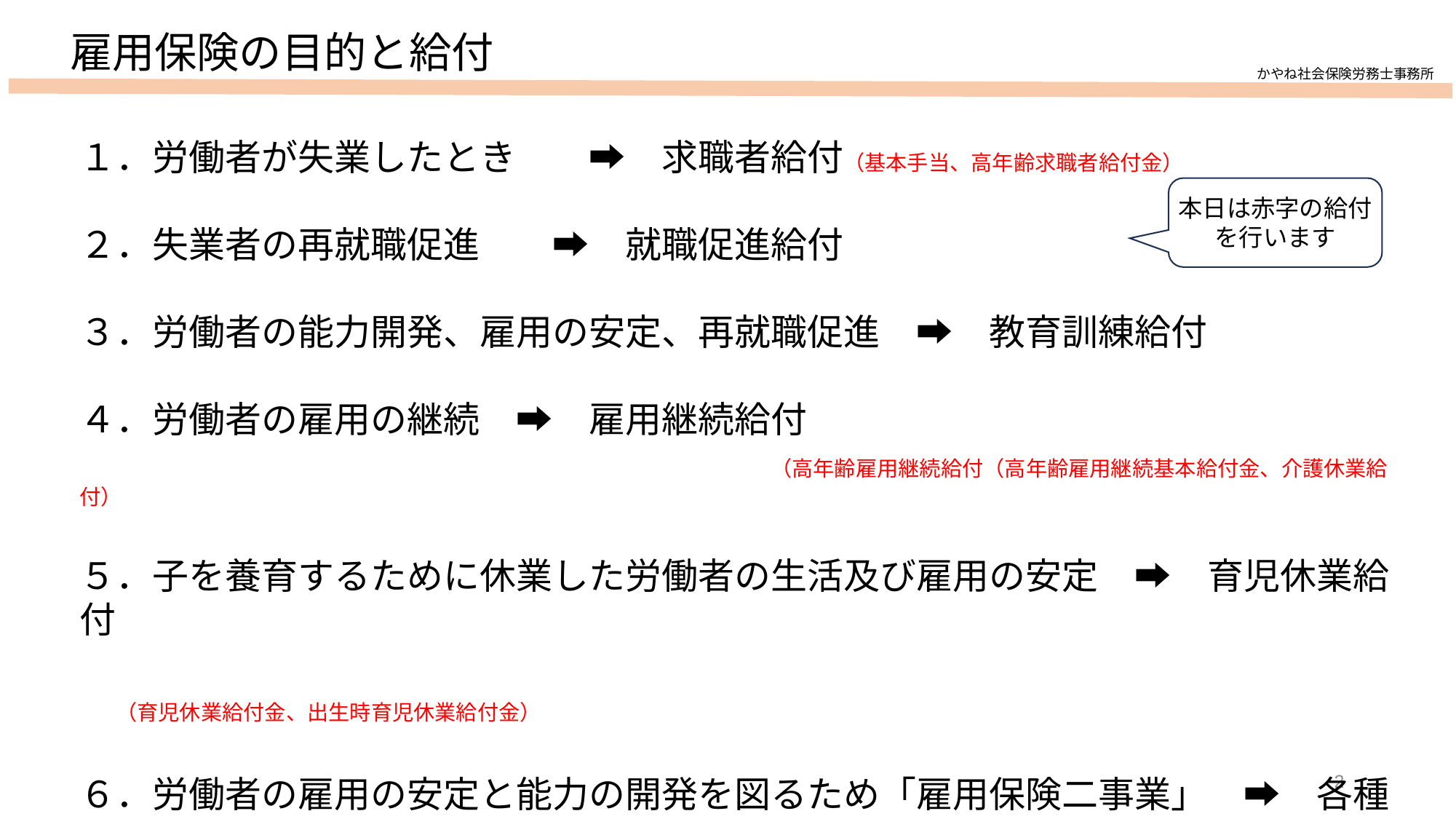

雇用保険の目的と給付
かやね社会保険労務士事務所
１．労働者が失業したとき　　➡　求職者給付（基本手当、高年齢求職者給付金）

２．失業者の再就職促進　　➡　就職促進給付

３．労働者の能力開発、雇用の安定、再就職促進　➡　教育訓練給付

４．労働者の雇用の継続　➡　雇用継続給付
　　　　　　　　　　　　　　　　　　　（高年齢雇用継続給付（高年齢雇用継続基本給付金、介護休業給付）

５．子を養育するために休業した労働者の生活及び雇用の安定　➡　育児休業給付
　　　　　　　　　　　　　　　　　　　　　　　　　　　　　　　　　　　　　（育児休業給付金、出生時育児休業給付金）

６．労働者の雇用の安定と能力の開発を図るため「雇用保険二事業」　➡　各種助成金
本日は赤字の給付を行います
2